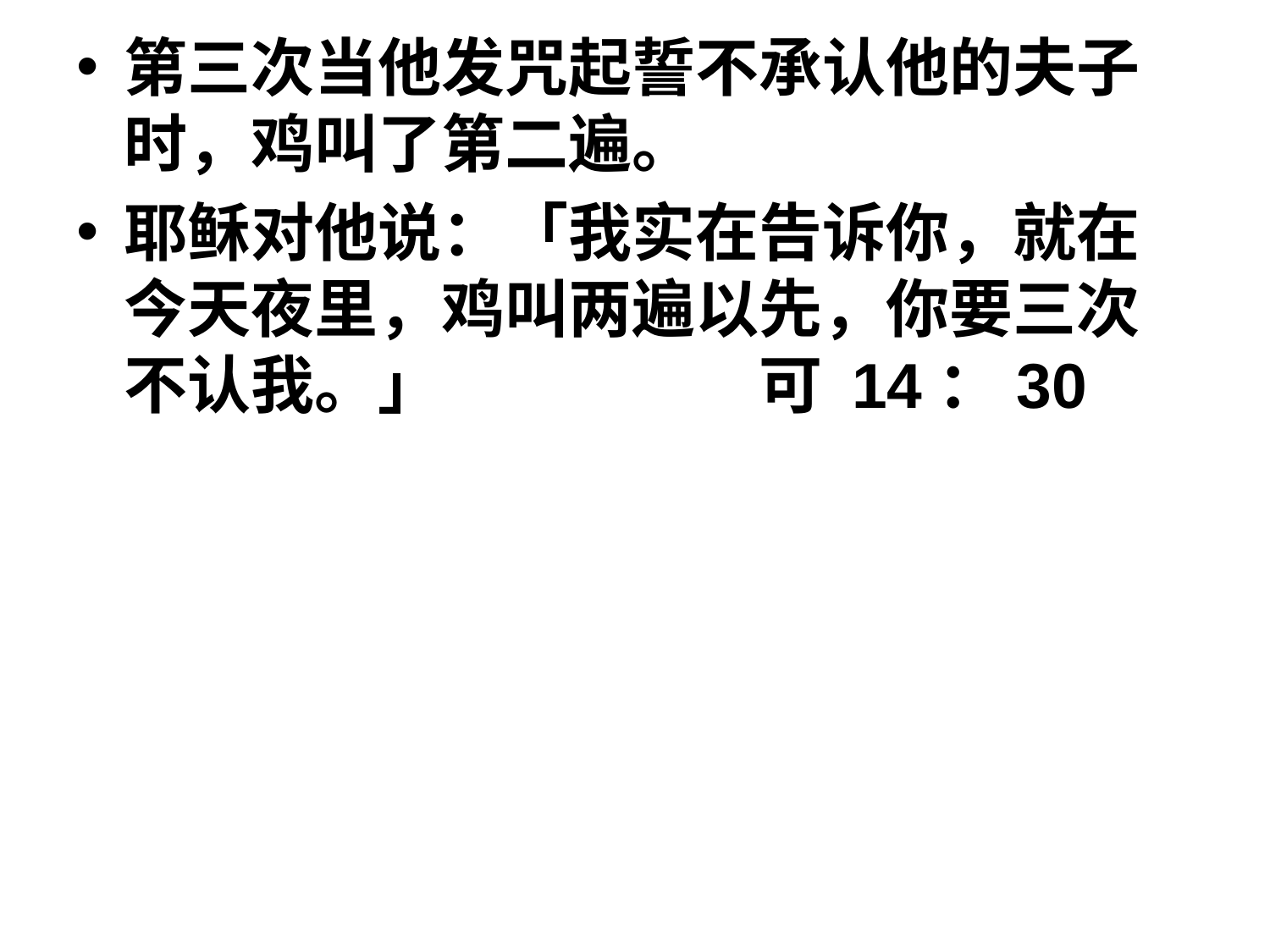

第三次当他发咒起誓不承认他的夫子时，鸡叫了第二遍。
耶稣对他说：「我实在告诉你，就在今天夜里，鸡叫两遍以先，你要三次不认我。」 			可 14：30